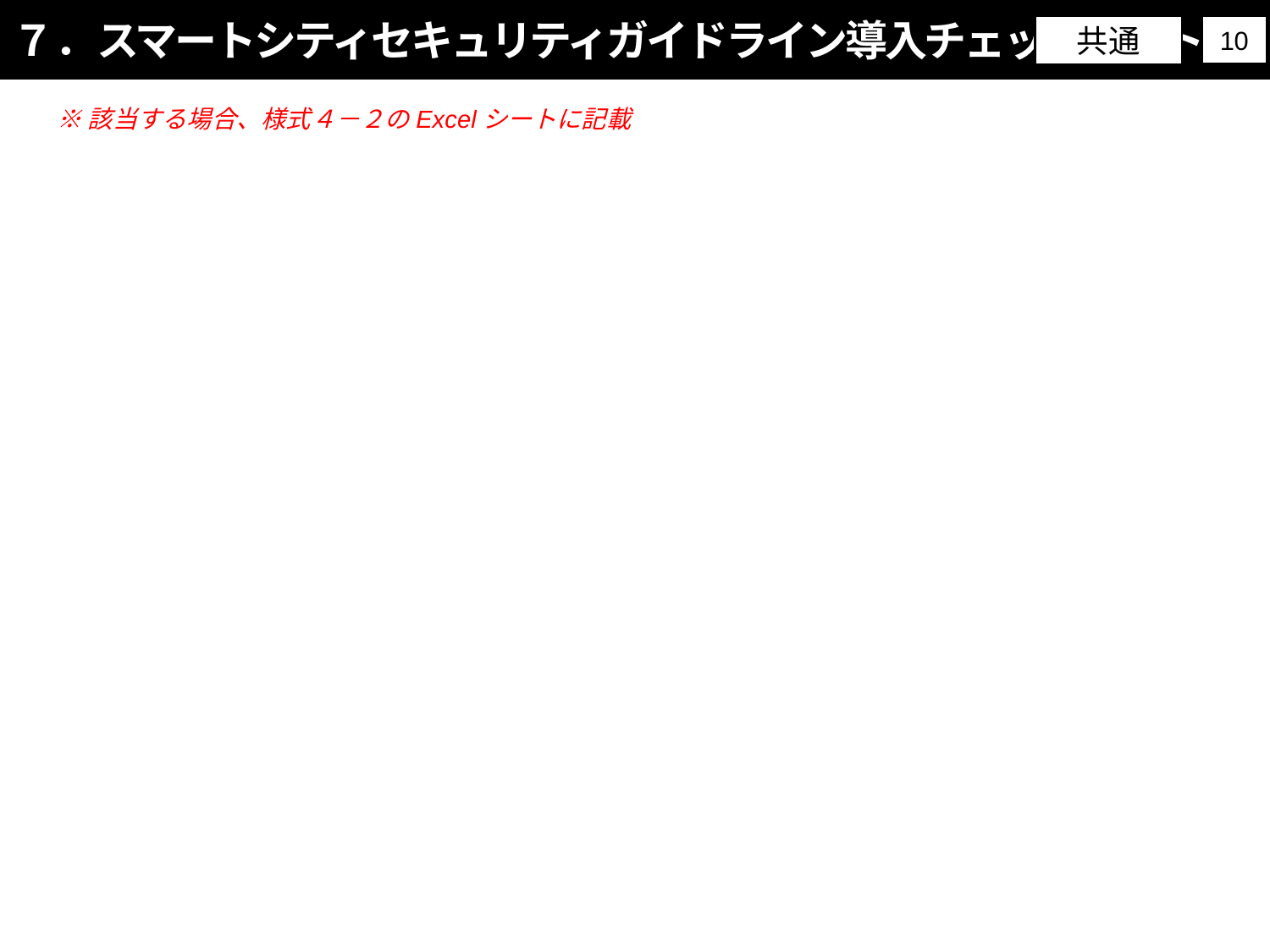

７．スマートシティセキュリティガイドライン導入チェックシート
共通
10
※該当する場合、様式４－２のExcelシートに記載